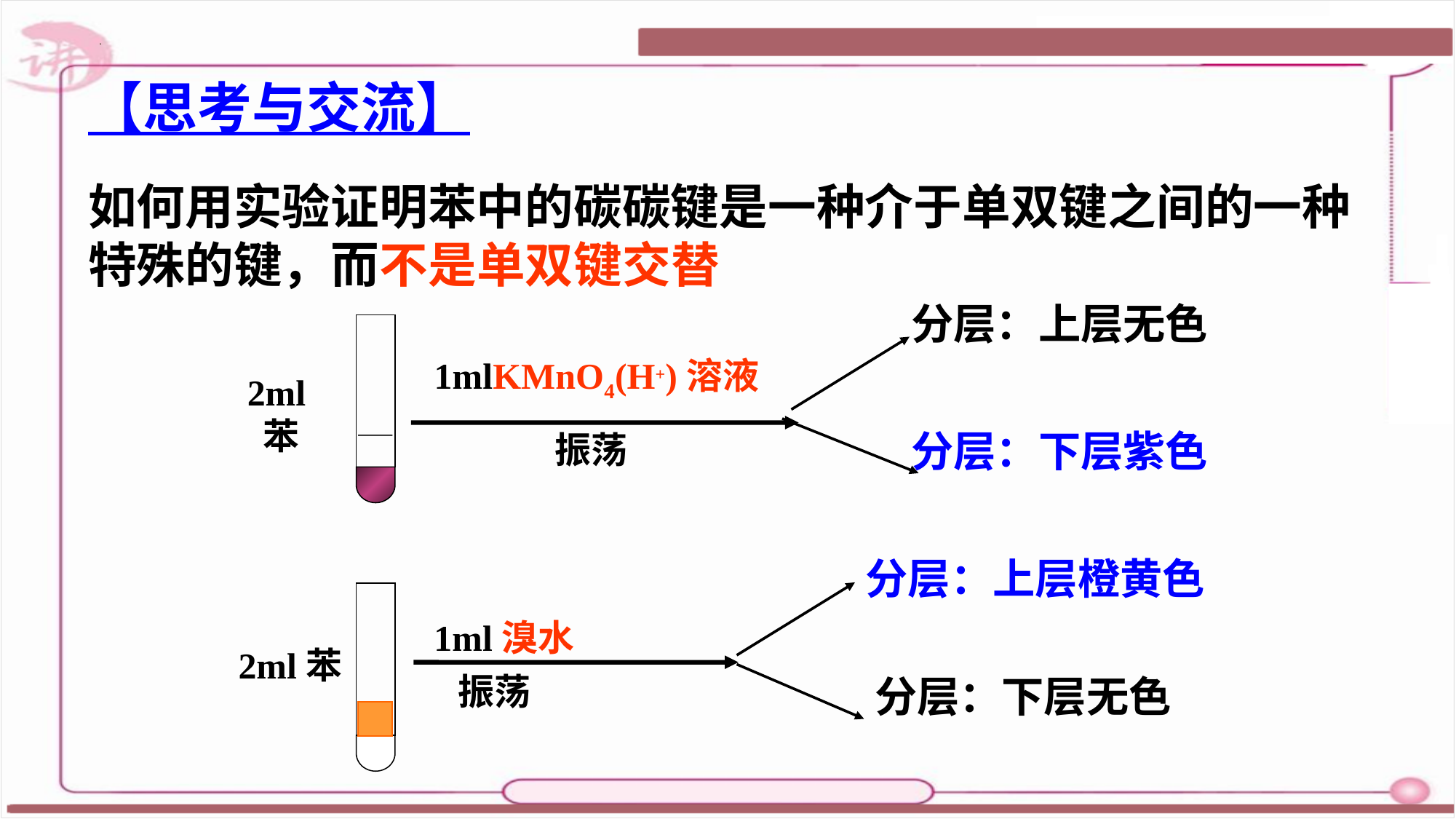

【思考与交流】
如何用实验证明苯中的碳碳键是一种介于单双键之间的一种特殊的键，而不是单双键交替

分层：上层无色

1mlKMnO4(H+)溶液
2ml苯
振荡

1ml溴水
2ml苯

振荡

分层：下层紫色
分层：上层橙黄色

分层：下层无色